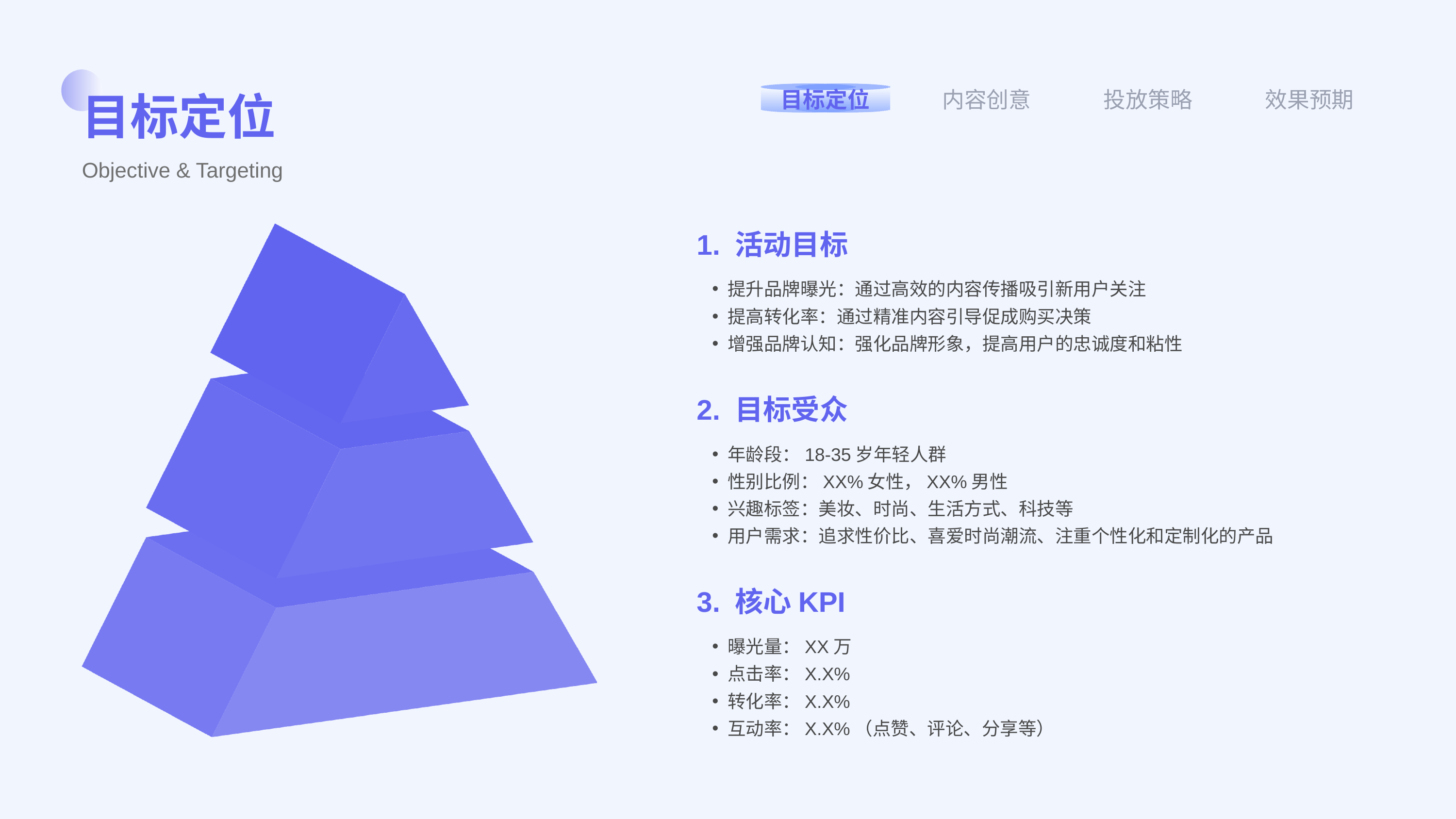

目标定位
Objective & Targeting
目标定位
内容创意
投放策略
效果预期

1. 活动目标
提升品牌曝光：通过高效的内容传播吸引新用户关注
提高转化率：通过精准内容引导促成购买决策
增强品牌认知：强化品牌形象，提高用户的忠诚度和粘性

2. 目标受众
年龄段：18-35岁年轻人群
性别比例：XX%女性，XX%男性
兴趣标签：美妆、时尚、生活方式、科技等
用户需求：追求性价比、喜爱时尚潮流、注重个性化和定制化的产品
3. 核心KPI
曝光量：XX万
点击率：X.X%
转化率：X.X%
互动率：X.X%（点赞、评论、分享等）